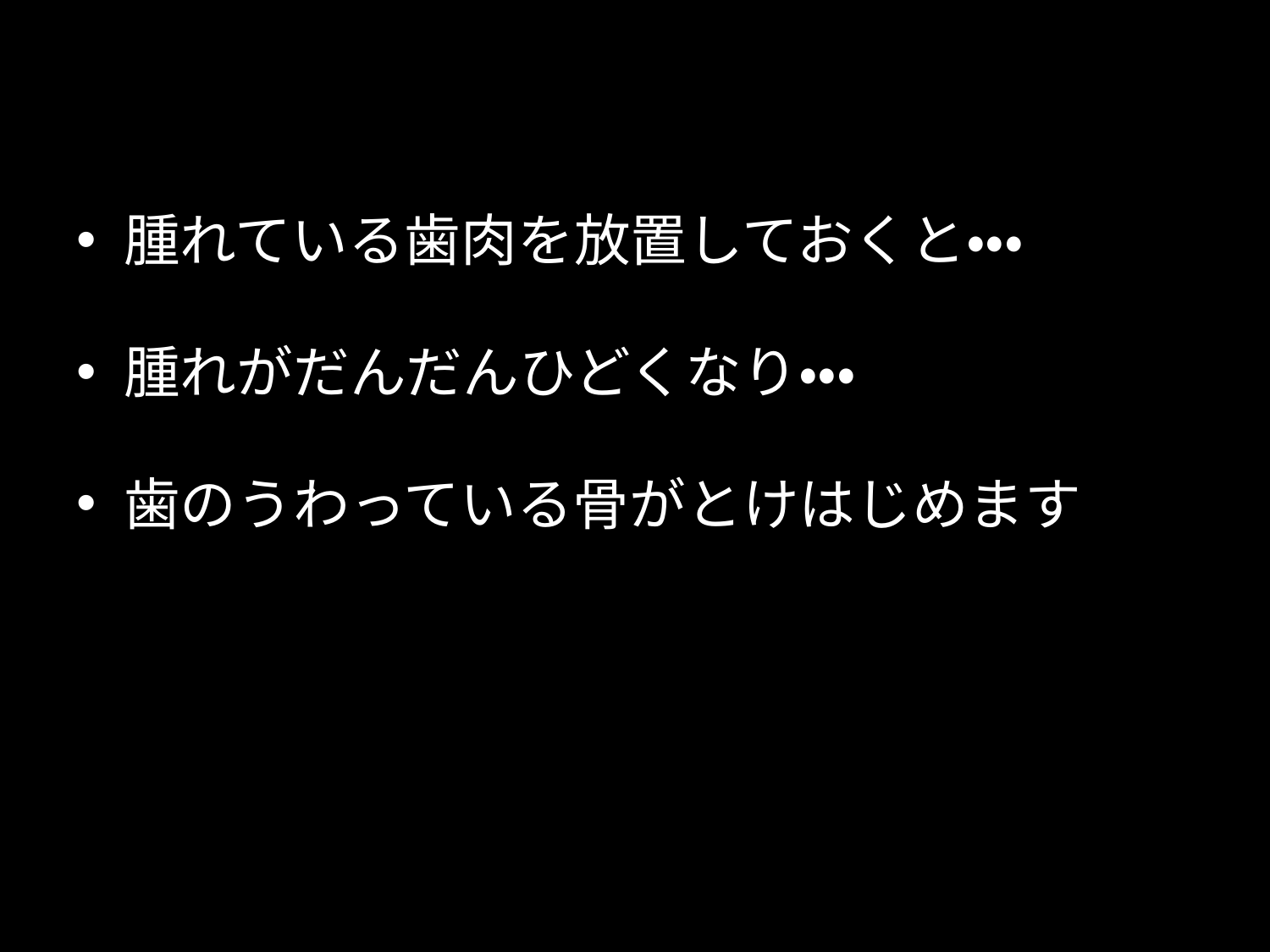

腫れている歯肉を放置しておくと・・・
腫れがだんだんひどくなり・・・
歯のうわっている骨がとけはじめます